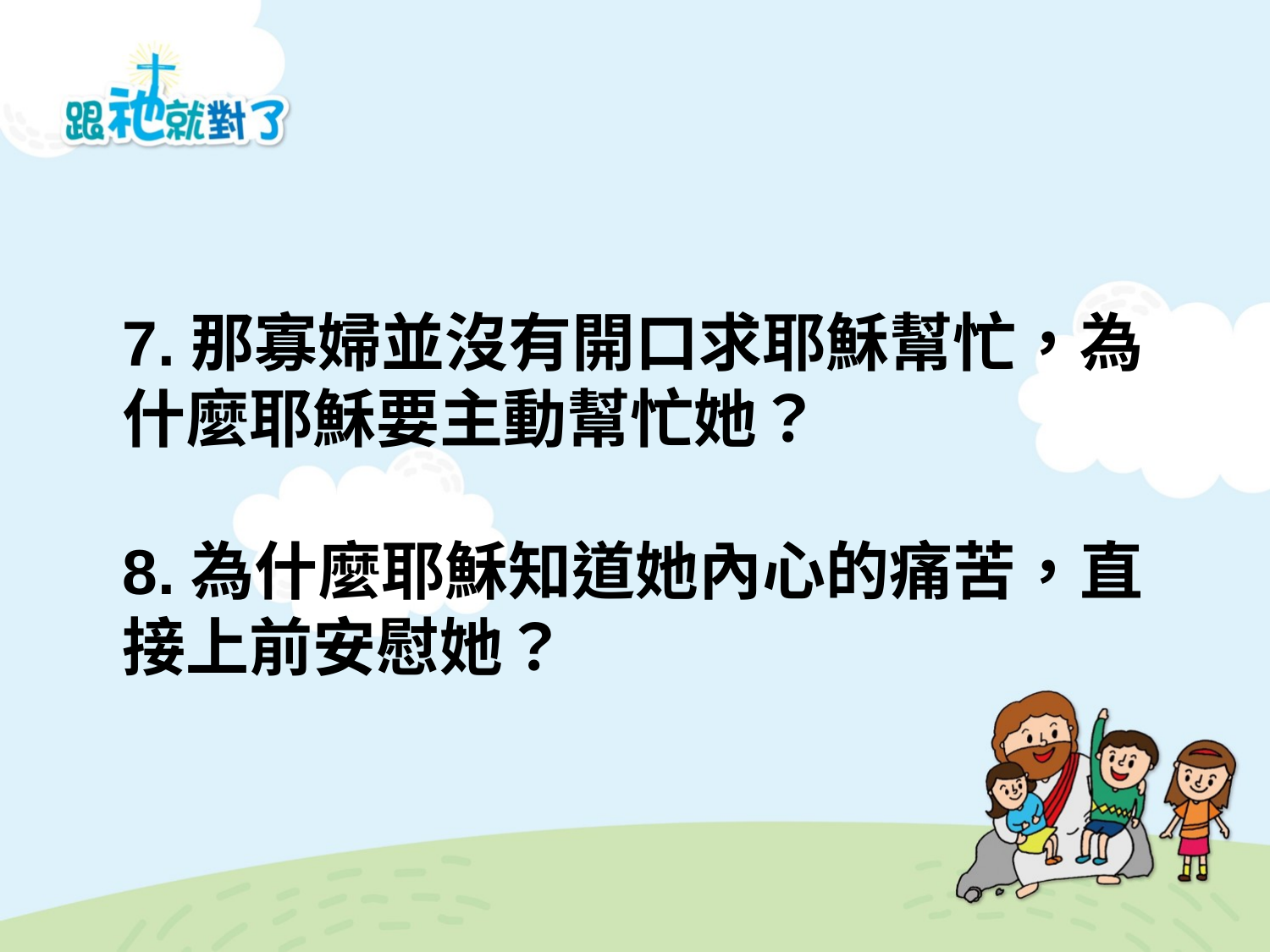

7.那寡婦並沒有開口求耶穌幫忙，為什麼耶穌要主動幫忙她？

8.為什麼耶穌知道她內心的痛苦，直接上前安慰她？